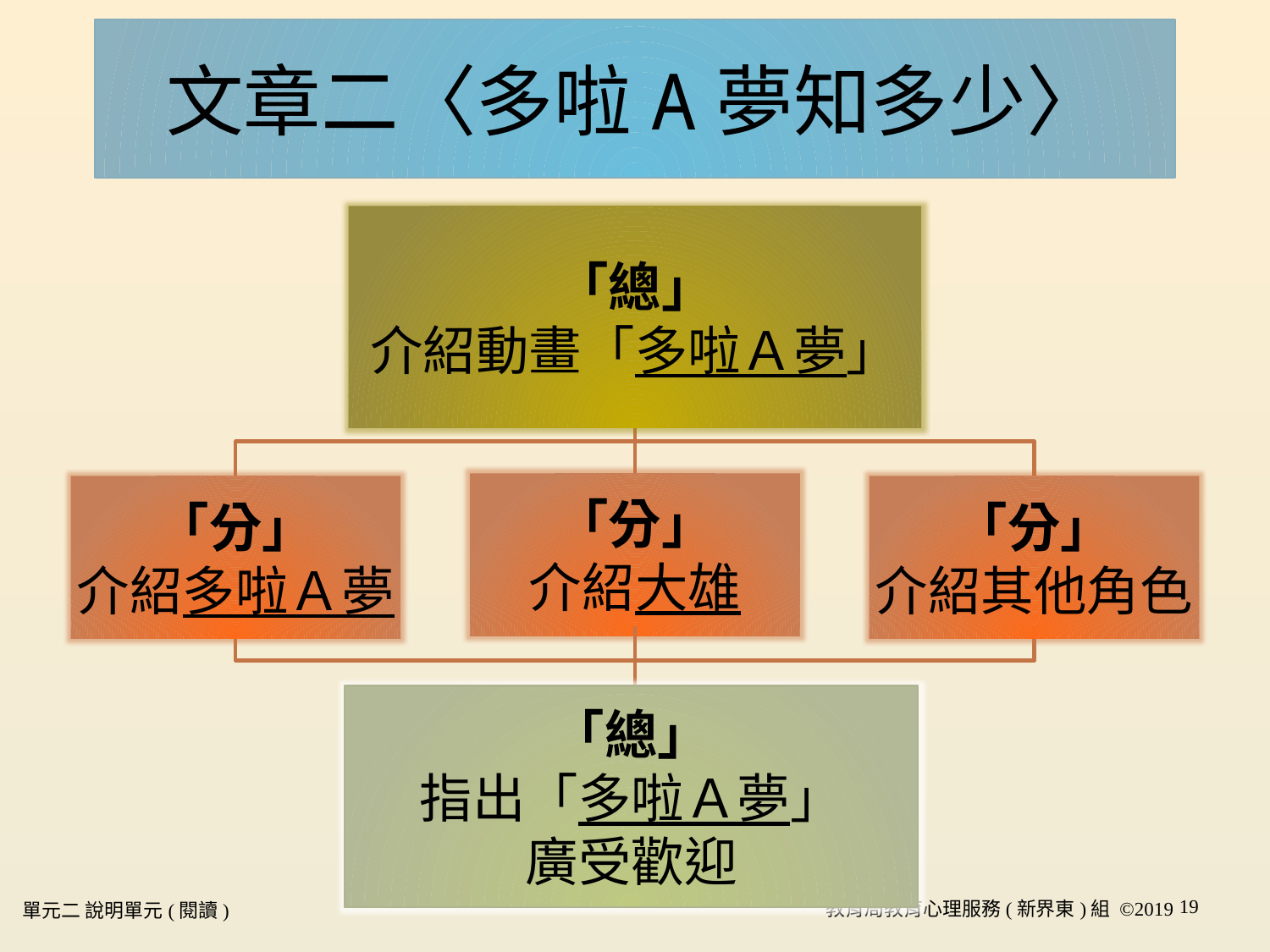

# 文章二〈多啦A夢知多少〉
「總」
介紹動畫「多啦Ａ夢」
「分」
介紹多啦Ａ夢
「分」
介紹大雄
「分」
介紹其他角色

「總」
指出「多啦Ａ夢」
廣受歡迎
19
單元二 說明單元(閱讀)
教育局教育心理服務(新界東)組 ©2019